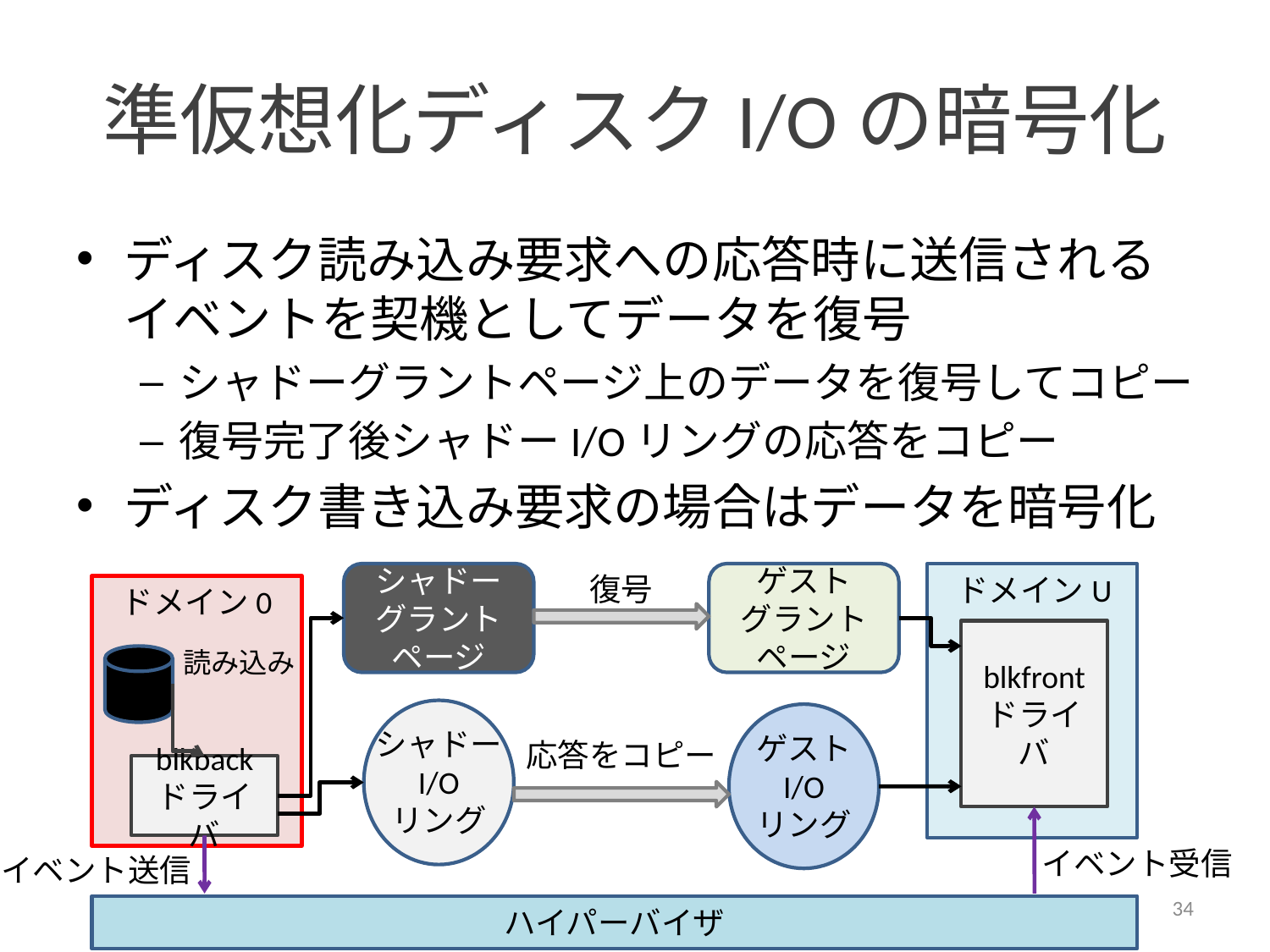

# 準仮想化ディスクI/Oの暗号化
ディスク読み込み要求への応答時に送信されるイベントを契機としてデータを復号
シャドーグラントページ上のデータを復号してコピー
復号完了後シャドーI/Oリングの応答をコピー
ディスク書き込み要求の場合はデータを暗号化
シャドー
グラント
ページ
復号
ゲスト
グラント
ページ

ドメインU

ドメイン0

blkfront
ドライバ
読み込み

シャドー
I/O
リング
ゲスト
I/O
リング
応答をコピー
blkback
ドライバ

イベント受信
イベント送信
34
ハイパーバイザ